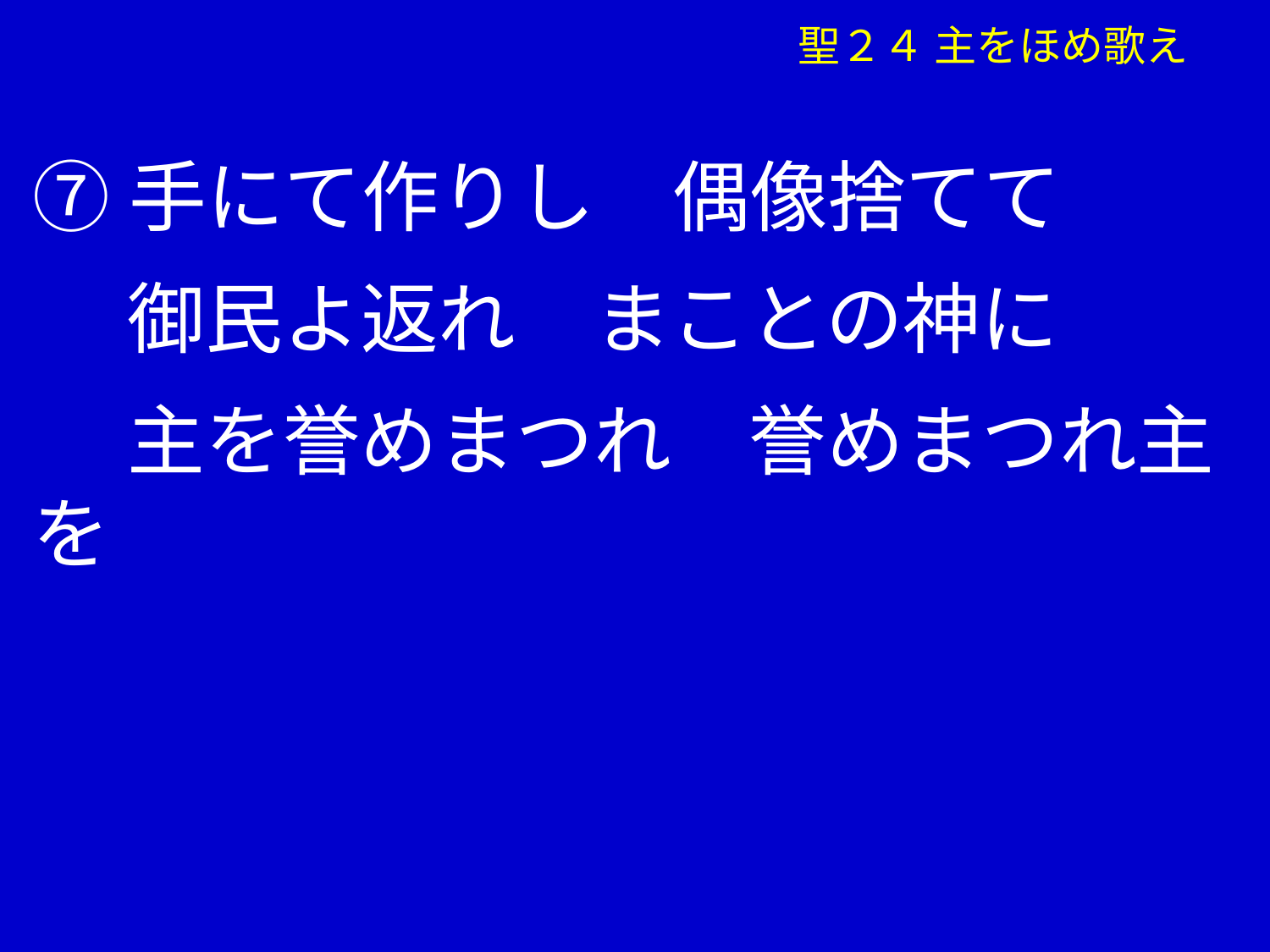

聖２４ 主をほめ歌え
⑦手にて作りし　偶像捨てて
　 御民よ返れ　まことの神に
　 主を誉めまつれ　誉めまつれ主を